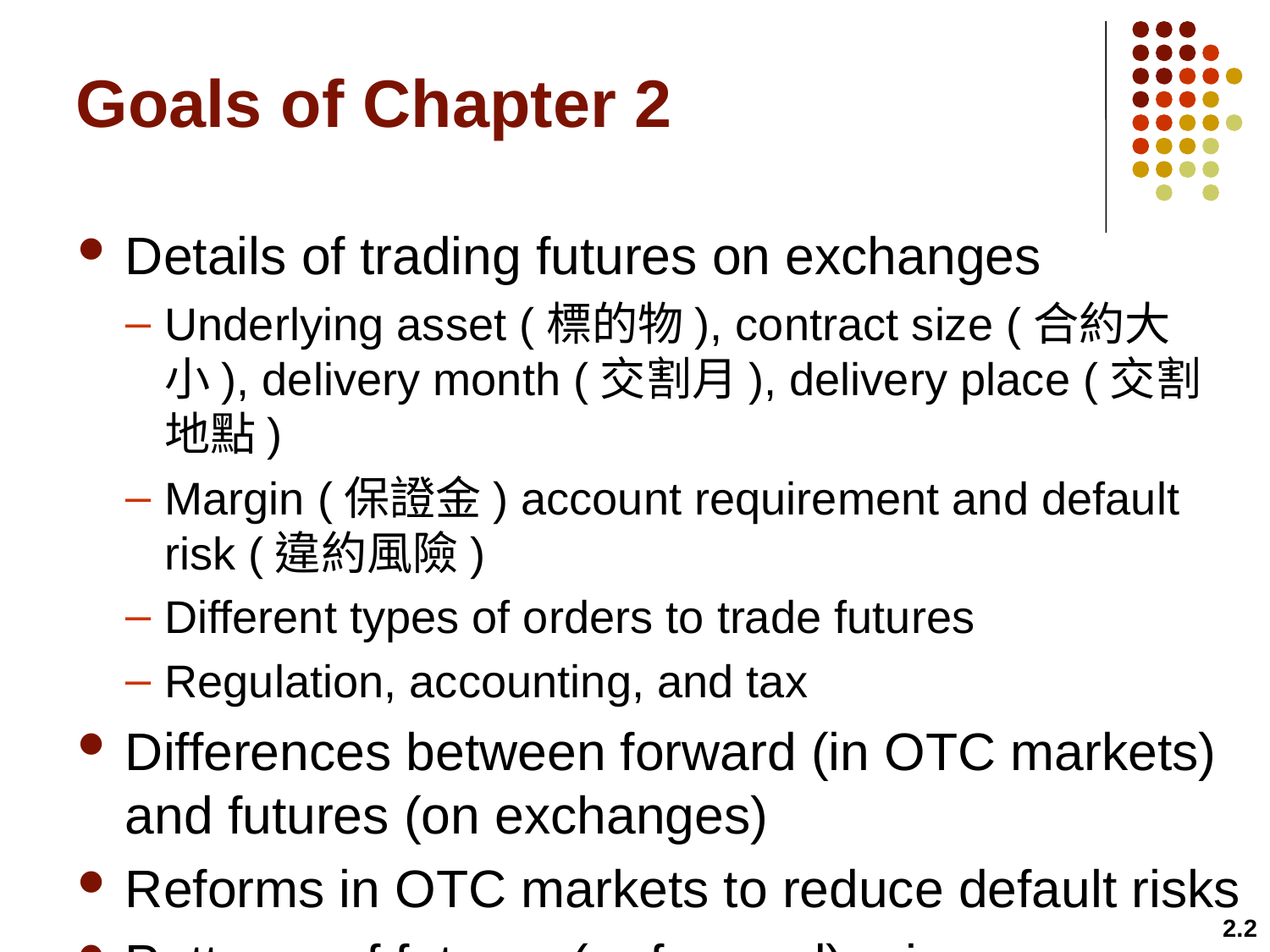

# Goals of Chapter 2
Details of trading futures on exchanges
Underlying asset (標的物), contract size (合約大小), delivery month (交割月), delivery place (交割地點)
Margin (保證金) account requirement and default risk (違約風險)
Different types of orders to trade futures
Regulation, accounting, and tax
Differences between forward (in OTC markets) and futures (on exchanges)
Reforms in OTC markets to reduce default risks
Patterns of futures (or forward) prices
2.2